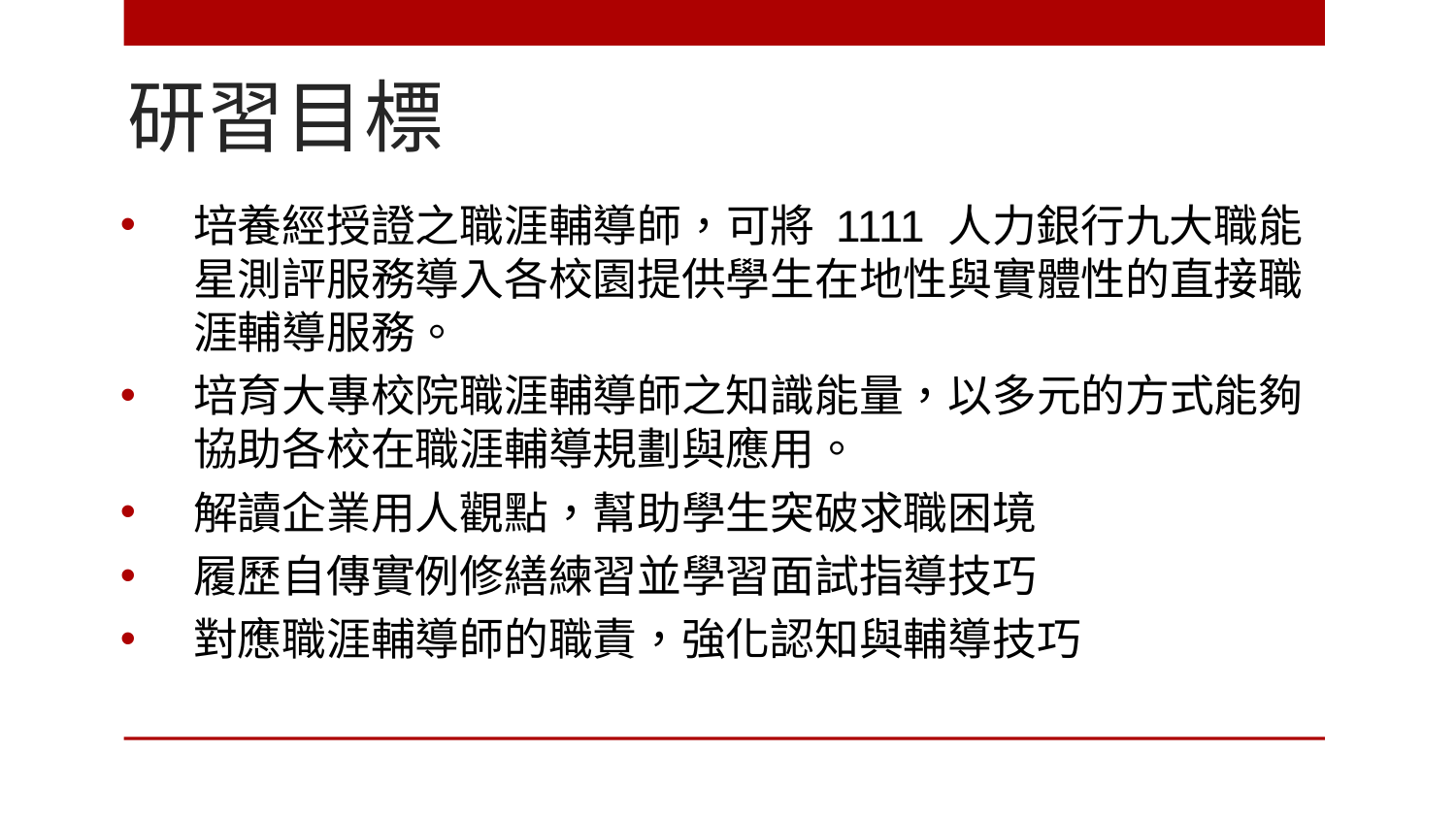

# 研習目標
培養經授證之職涯輔導師，可將 1111 人力銀行九大職能星測評服務導入各校園提供學生在地性與實體性的直接職涯輔導服務。
培育大專校院職涯輔導師之知識能量，以多元的方式能夠協助各校在職涯輔導規劃與應用。
解讀企業用人觀點，幫助學生突破求職困境
履歷自傳實例修繕練習並學習面試指導技巧
對應職涯輔導師的職責，強化認知與輔導技巧